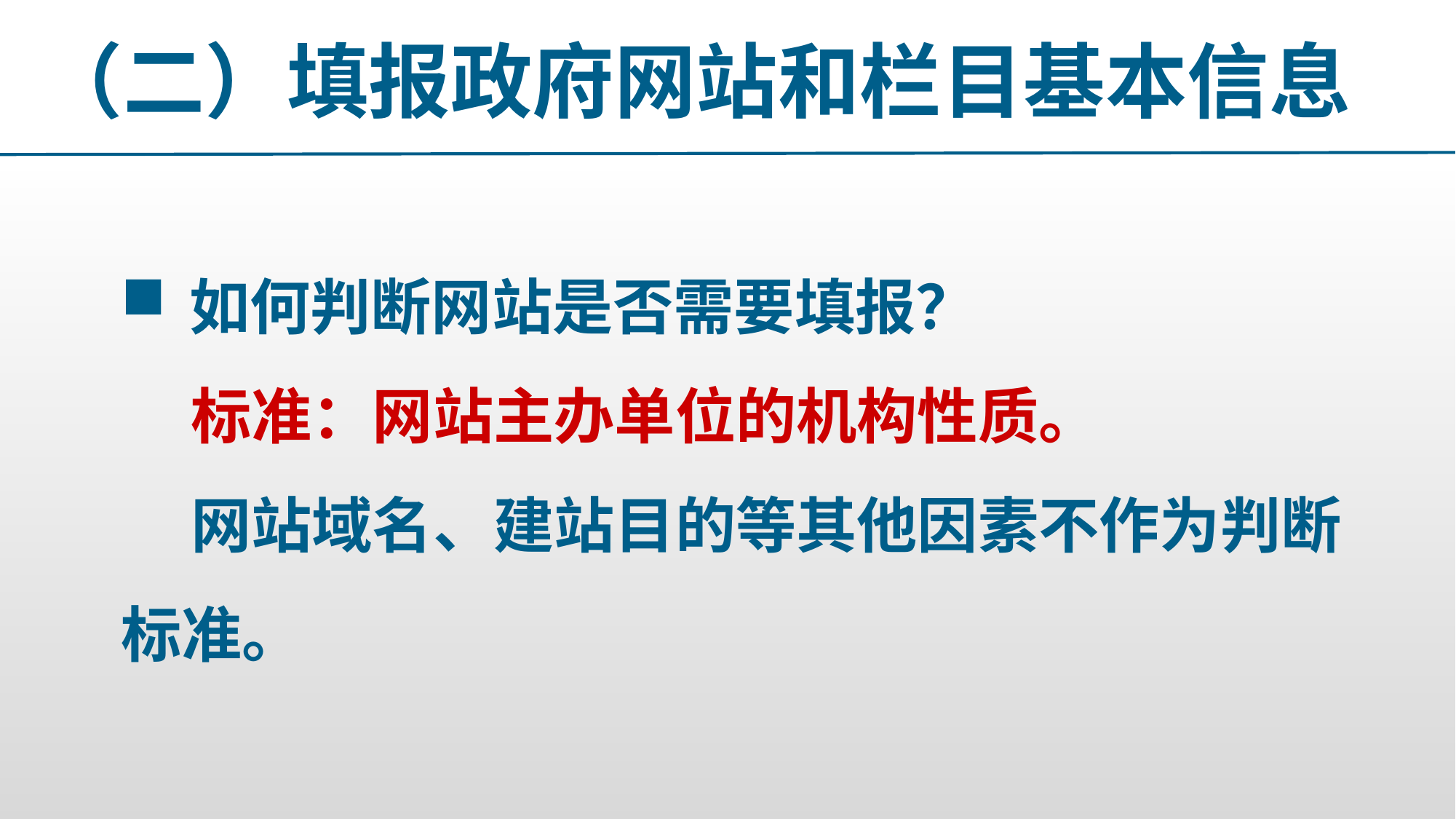

（二）填报政府网站和栏目基本信息

如何判断网站是否需要填报？
    标准：网站主办单位的机构性质。
    网站域名、建站目的等其他因素不作为判断标准。